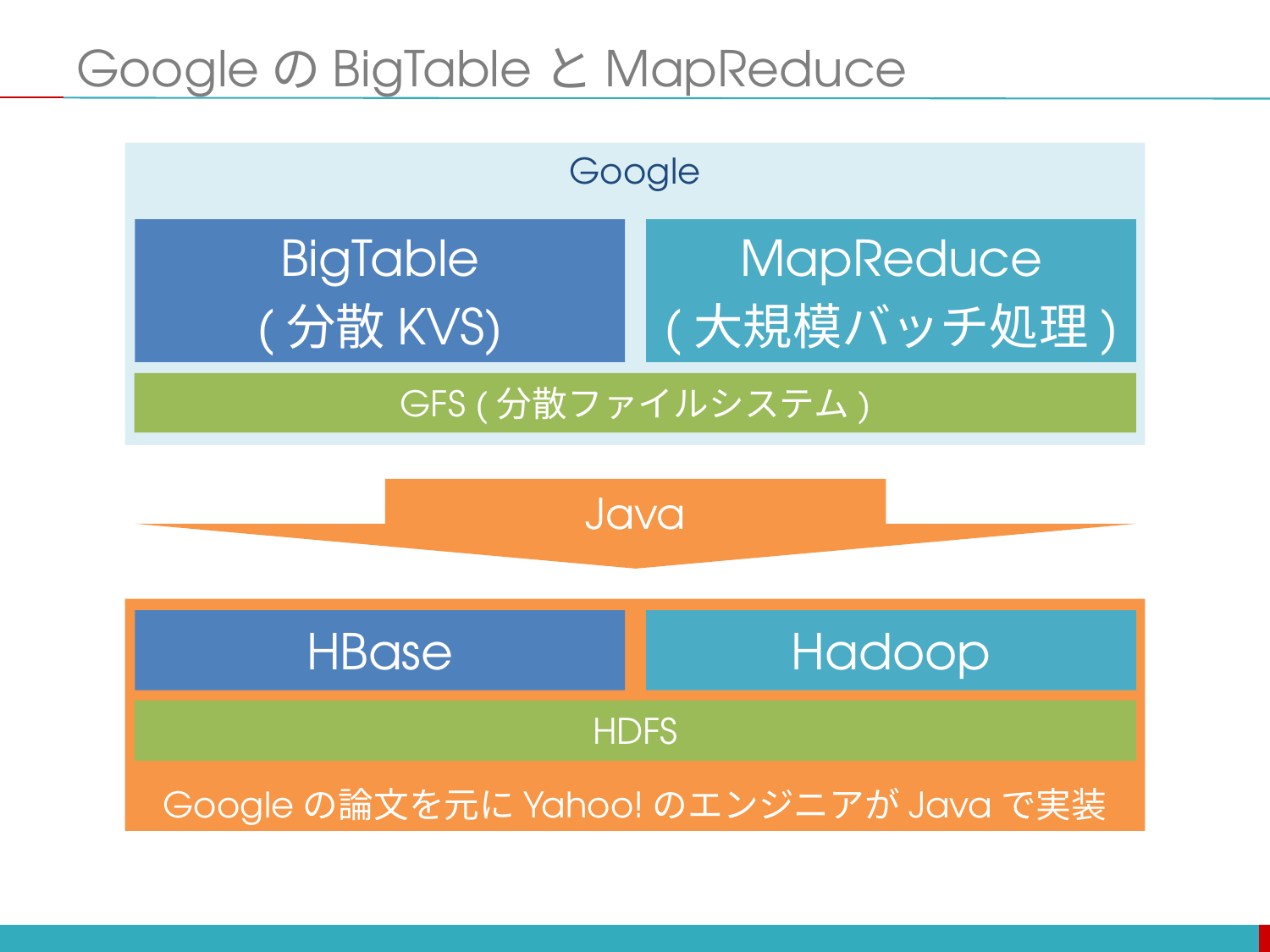

# GoogleのBigTableとMapReduce
Google
BigTable
(分散KVS)
MapReduce
(大規模バッチ処理)
GFS (分散ファイルシステム)
Java
Googleの論文を元にYahoo!のエンジニアがJavaで実装
HBase
Hadoop
HDFS